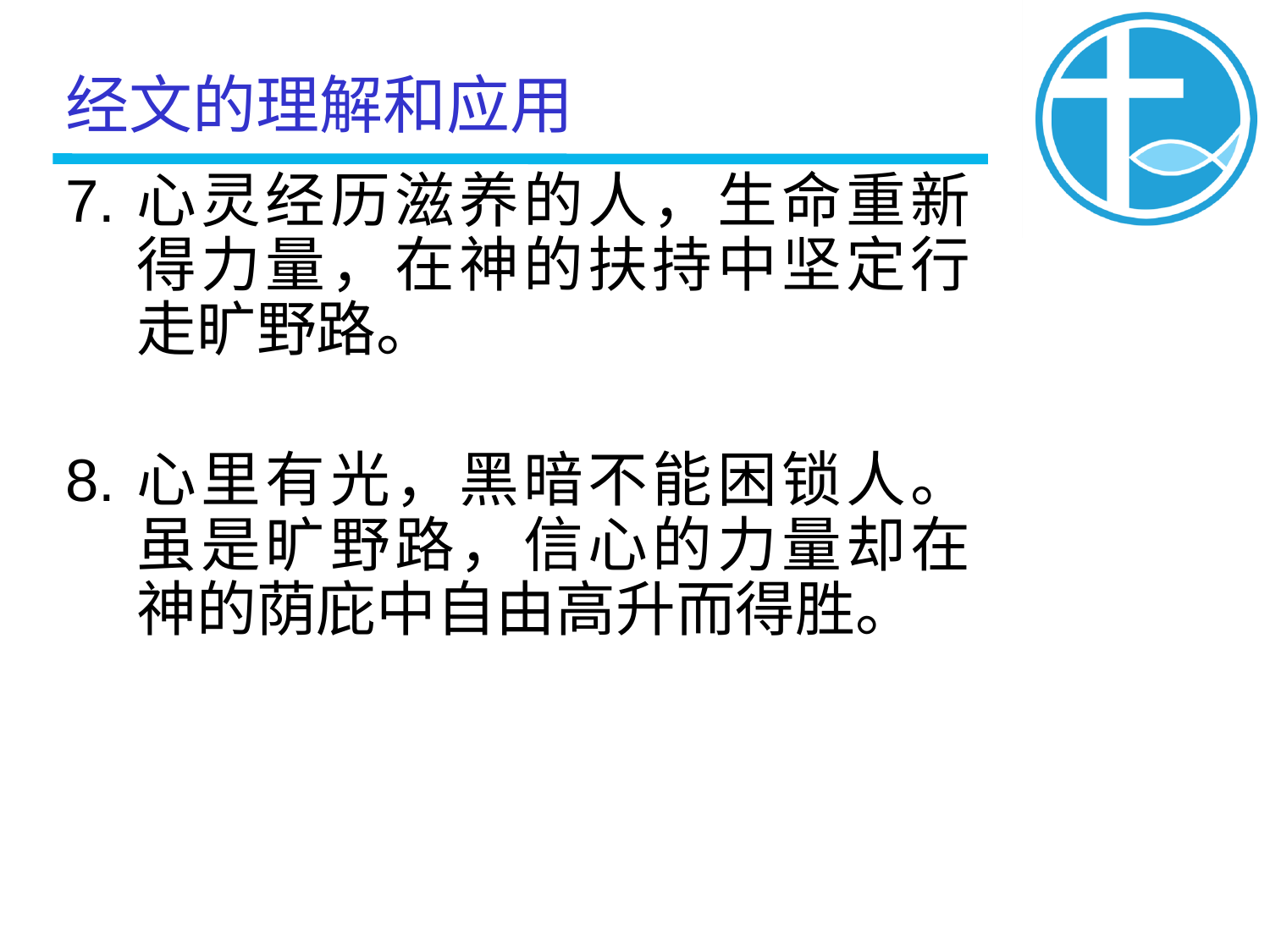

经文的理解和应用
心灵经历滋养的人，生命重新得力量，在神的扶持中坚定行走旷野路。

心里有光，黑暗不能困锁人。虽是旷野路，信心的力量却在神的荫庇中自由高升而得胜。